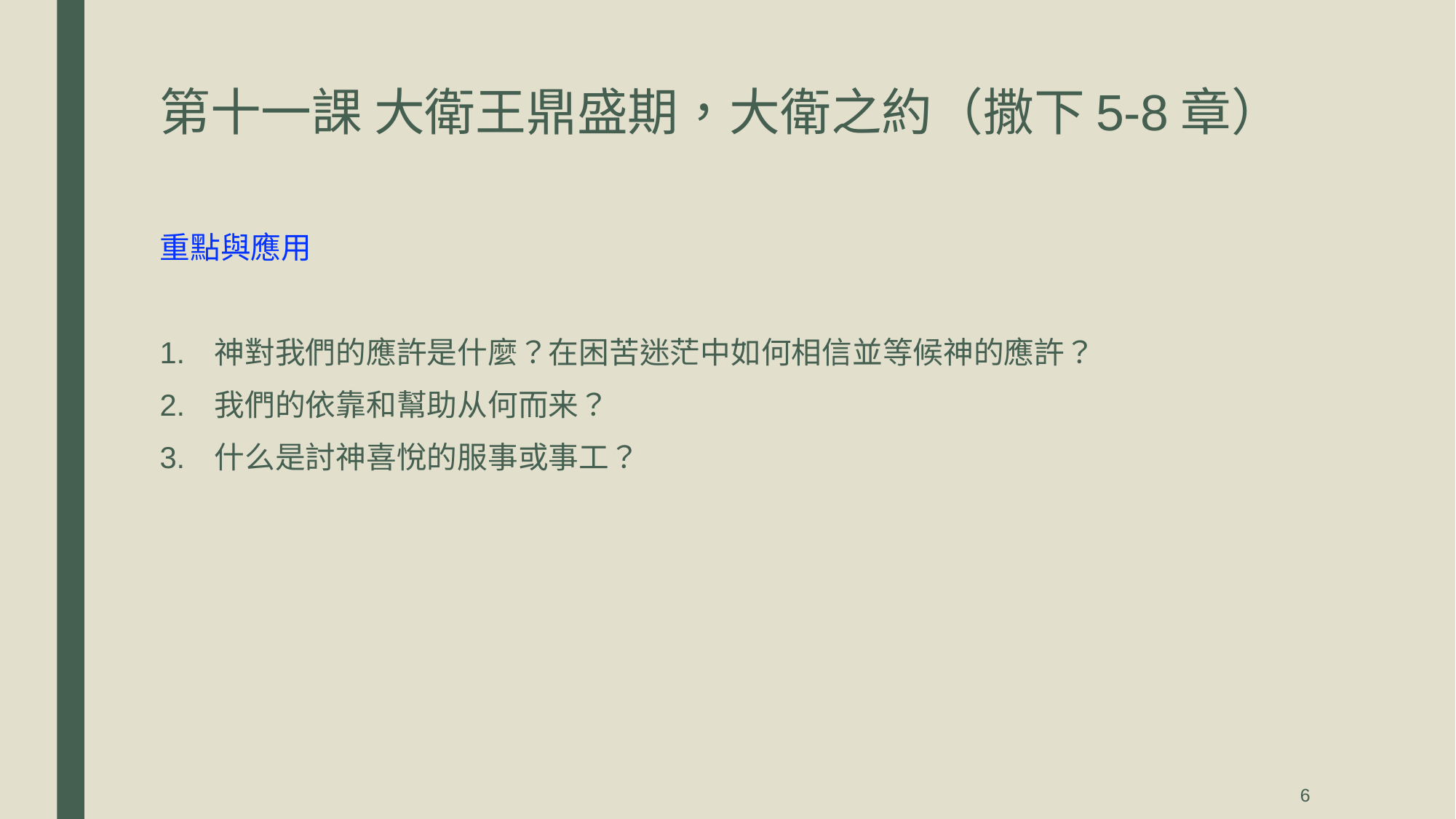

# 第十一課 大衛王鼎盛期，大衛之約（撒下5-8章）
重點與應用

神對我們的應許是什麼？在困苦迷茫中如何相信並等候神的應許？
我們的依靠和幫助从何而来？
什么是討神喜悅的服事或事工？

6